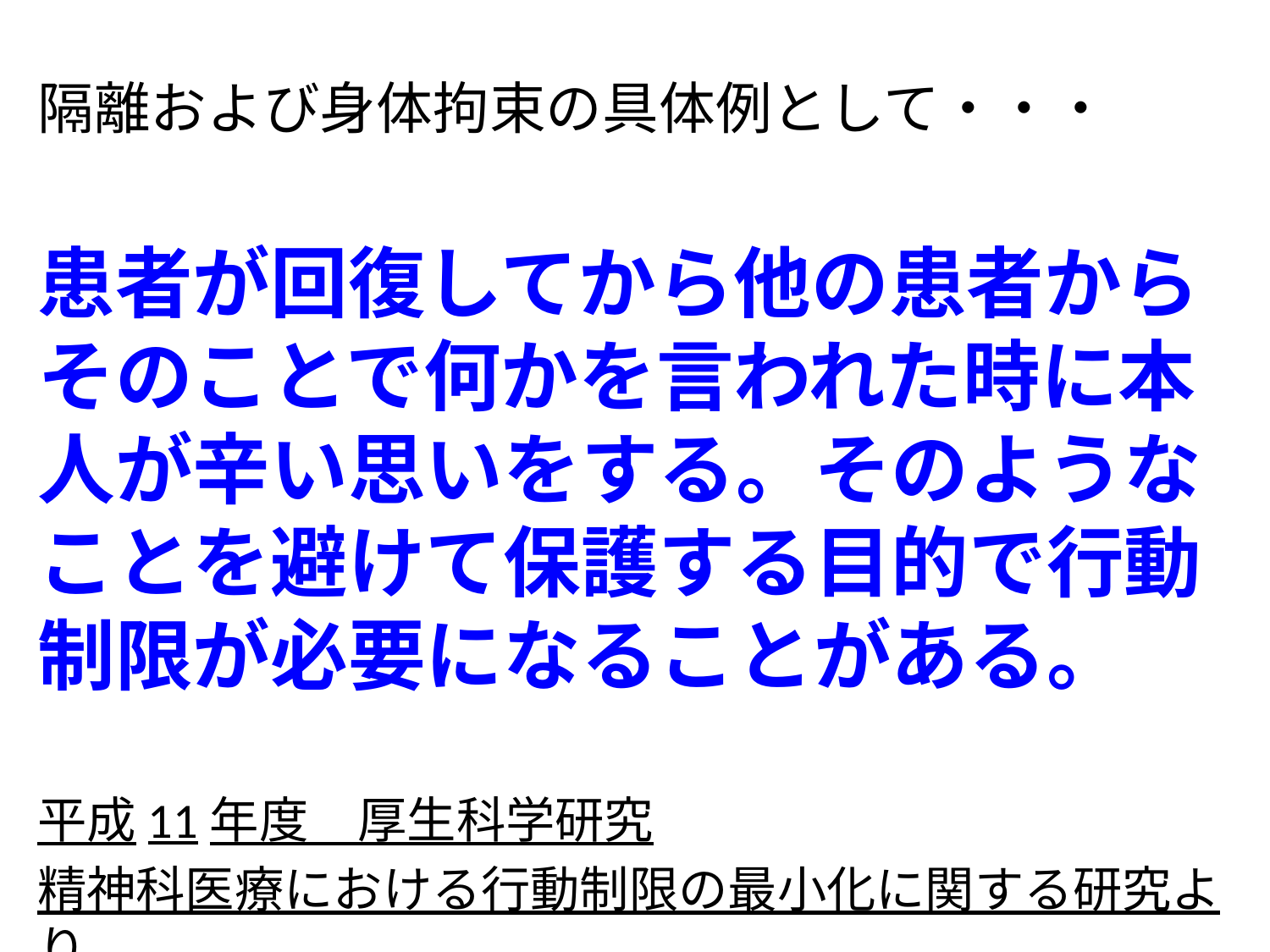

隔離および身体拘束の具体例として・・・

患者が回復してから他の患者からそのことで何かを言われた時に本人が辛い思いをする。そのようなことを避けて保護する目的で行動制限が必要になることがある。

平成11年度　厚生科学研究
精神科医療における行動制限の最小化に関する研究より